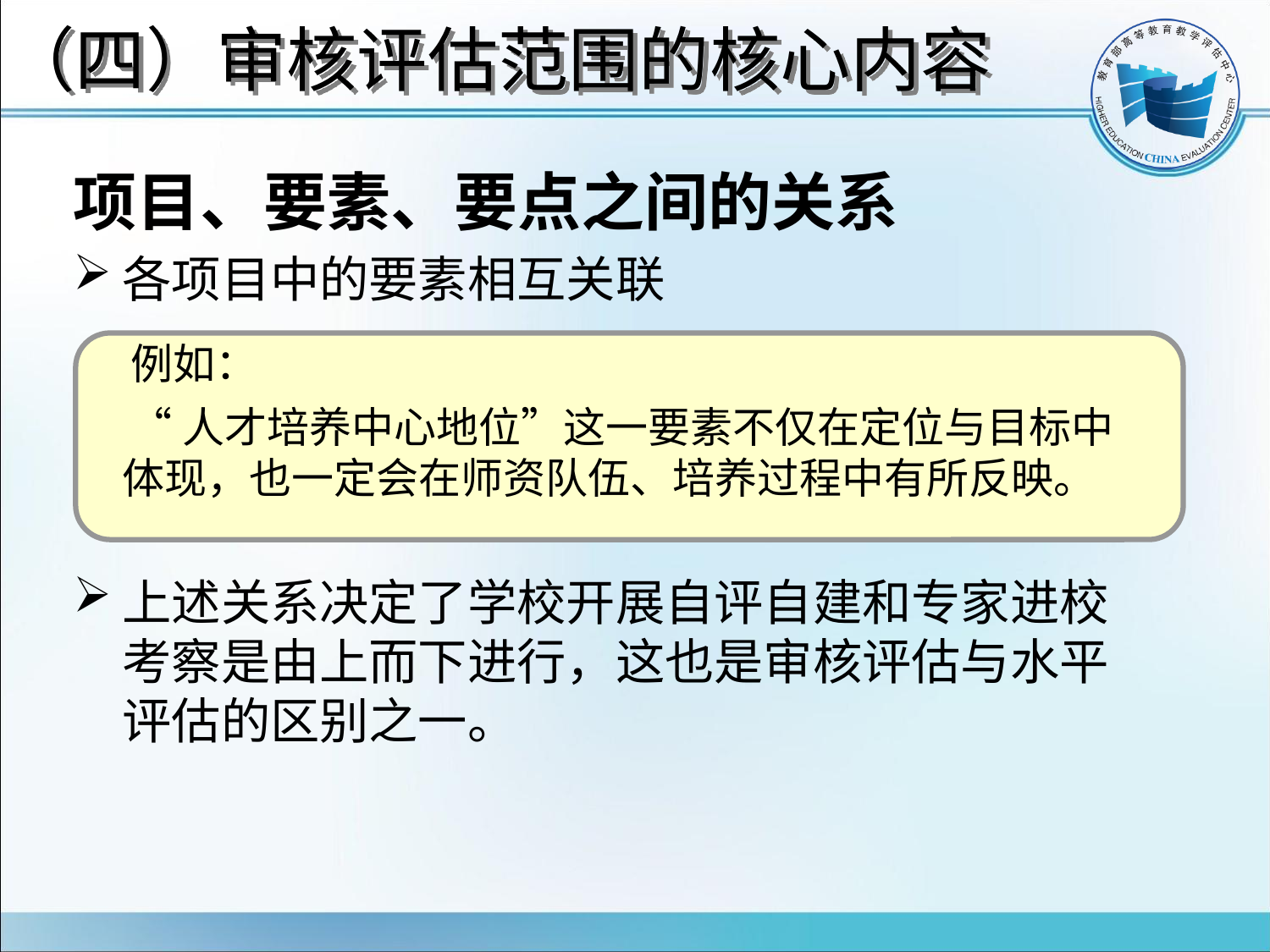

# （四）审核评估范围的核心内容
项目、要素、要点之间的关系
各项目中的要素相互关联
     例如：
      “人才培养中心地位”这一要素不仅在定位与目标中体现，也一定会在师资队伍、培养过程中有所反映。

上述关系决定了学校开展自评自建和专家进校考察是由上而下进行，这也是审核评估与水平评估的区别之一。

16